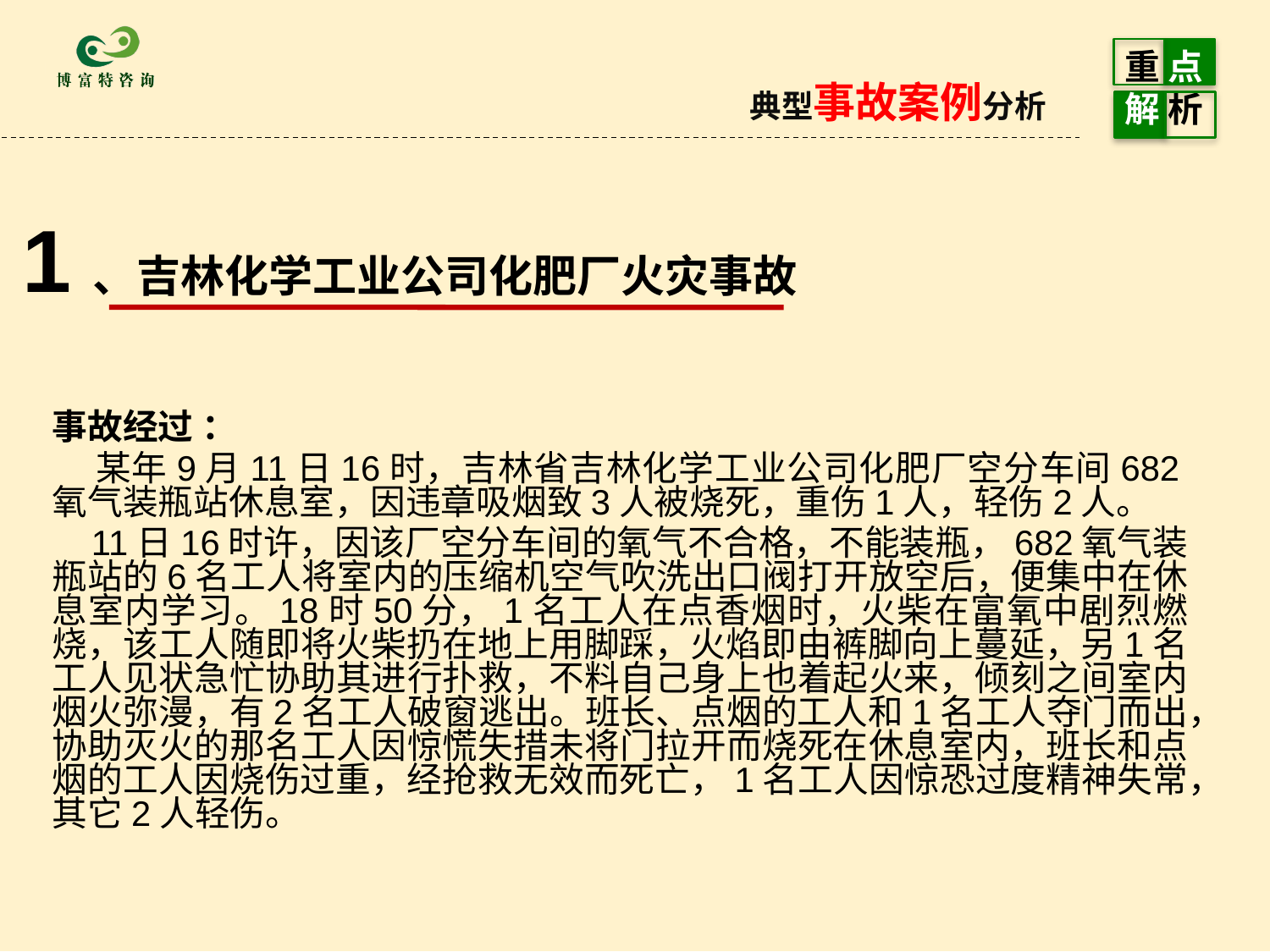

1、吉林化学工业公司化肥厂火灾事故

事故经过 ：
    某年9月11日16时，吉林省吉林化学工业公司化肥厂空分车间682氧气装瓶站休息室，因违章吸烟致3人被烧死，重伤1人，轻伤2人。
    11日16时许，因该厂空分车间的氧气不合格，不能装瓶，682氧气装瓶站的6名工人将室内的压缩机空气吹洗出口阀打开放空后，便集中在休息室内学习。18时50分，1名工人在点香烟时，火柴在富氧中剧烈燃烧，该工人随即将火柴扔在地上用脚踩，火焰即由裤脚向上蔓延，另1名工人见状急忙协助其进行扑救，不料自己身上也着起火来，倾刻之间室内烟火弥漫，有2名工人破窗逃出。班长、点烟的工人和1名工人夺门而出，协助灭火的那名工人因惊慌失措未将门拉开而烧死在休息室内，班长和点烟的工人因烧伤过重，经抢救无效而死亡，1名工人因惊恐过度精神失常，其它2人轻伤。